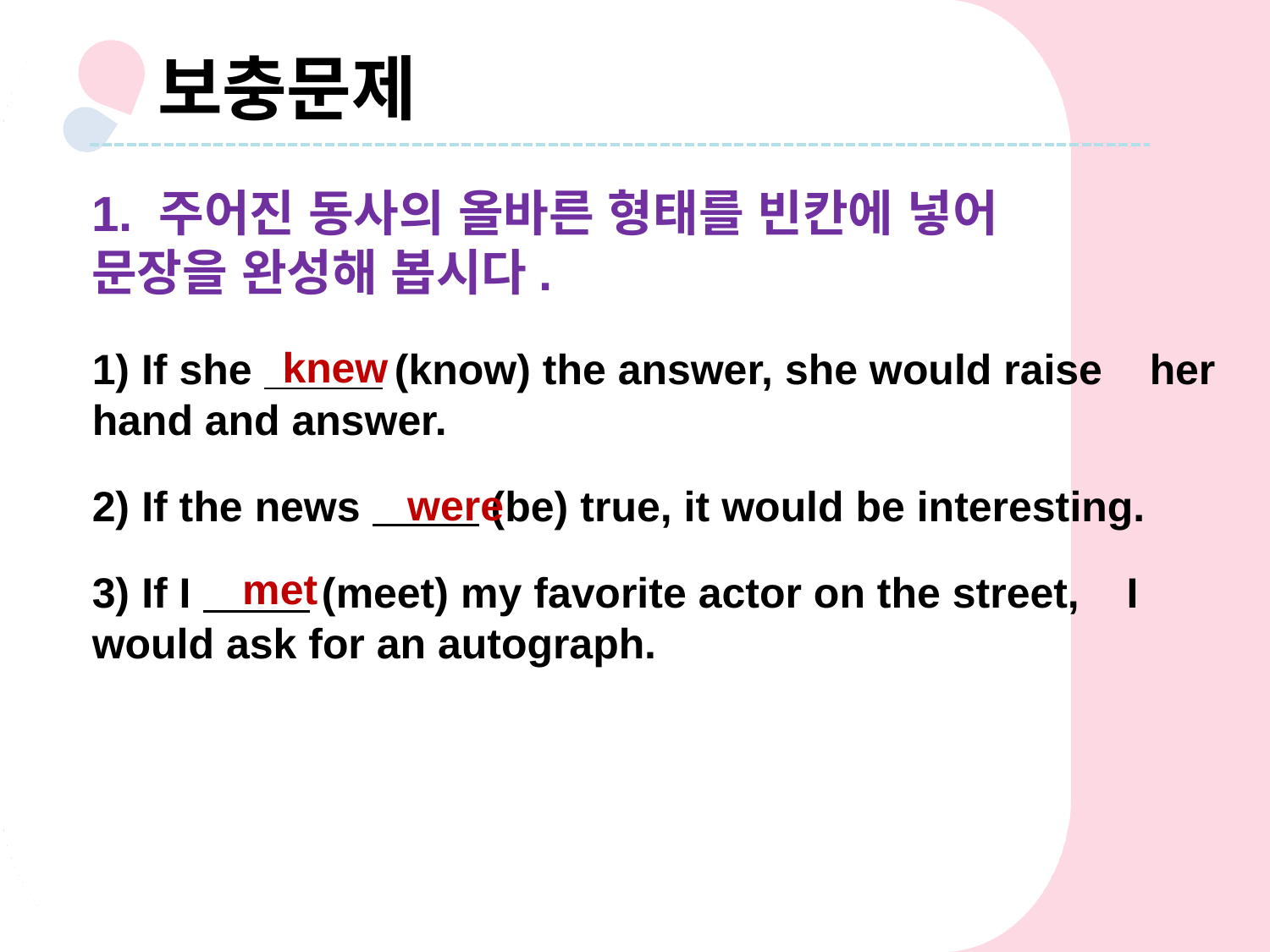

보충문제
1. 주어진 동사의 올바른 형태를 빈칸에 넣어 문장을 완성해 봅시다.
knew
 If she            (know) the answer, she would raise    her hand and answer.
2) If the news           (be) true, it would be interesting.
3) If I           (meet) my favorite actor on the street,    I would ask for an autograph.

were
met